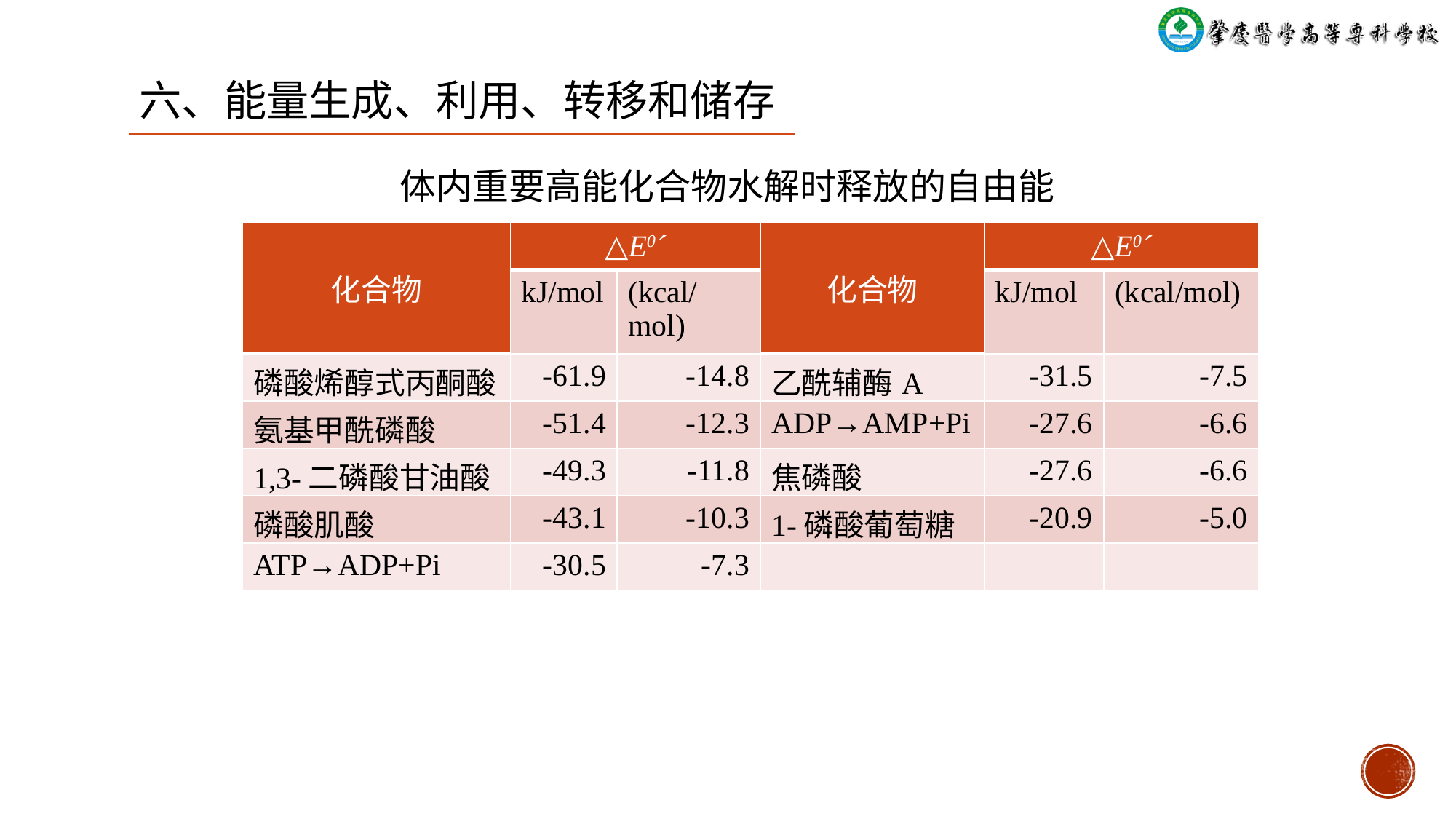

六、能量生成、利用、转移和储存
体内重要高能化合物水解时释放的自由能
| 化合物 | △E0´ |  | 化合物 | △E0´ |  |
| --- | --- | --- | --- | --- | --- |
|  | kJ/mol | (kcal/mol) |  | kJ/mol | (kcal/mol) |
| 磷酸烯醇式丙酮酸 | -61.9 | -14.8 | 乙酰辅酶A | -31.5 | -7.5 |
| 氨基甲酰磷酸 | -51.4 | -12.3 | ADP→AMP+Pi | -27.6 | -6.6 |
| 1,3-二磷酸甘油酸 | -49.3 | -11.8 | 焦磷酸 | -27.6 | -6.6 |
| 磷酸肌酸 | -43.1 | -10.3 | 1-磷酸葡萄糖 | -20.9 | -5.0 |
| ATP→ADP+Pi | -30.5 | -7.3 |  |  |  |